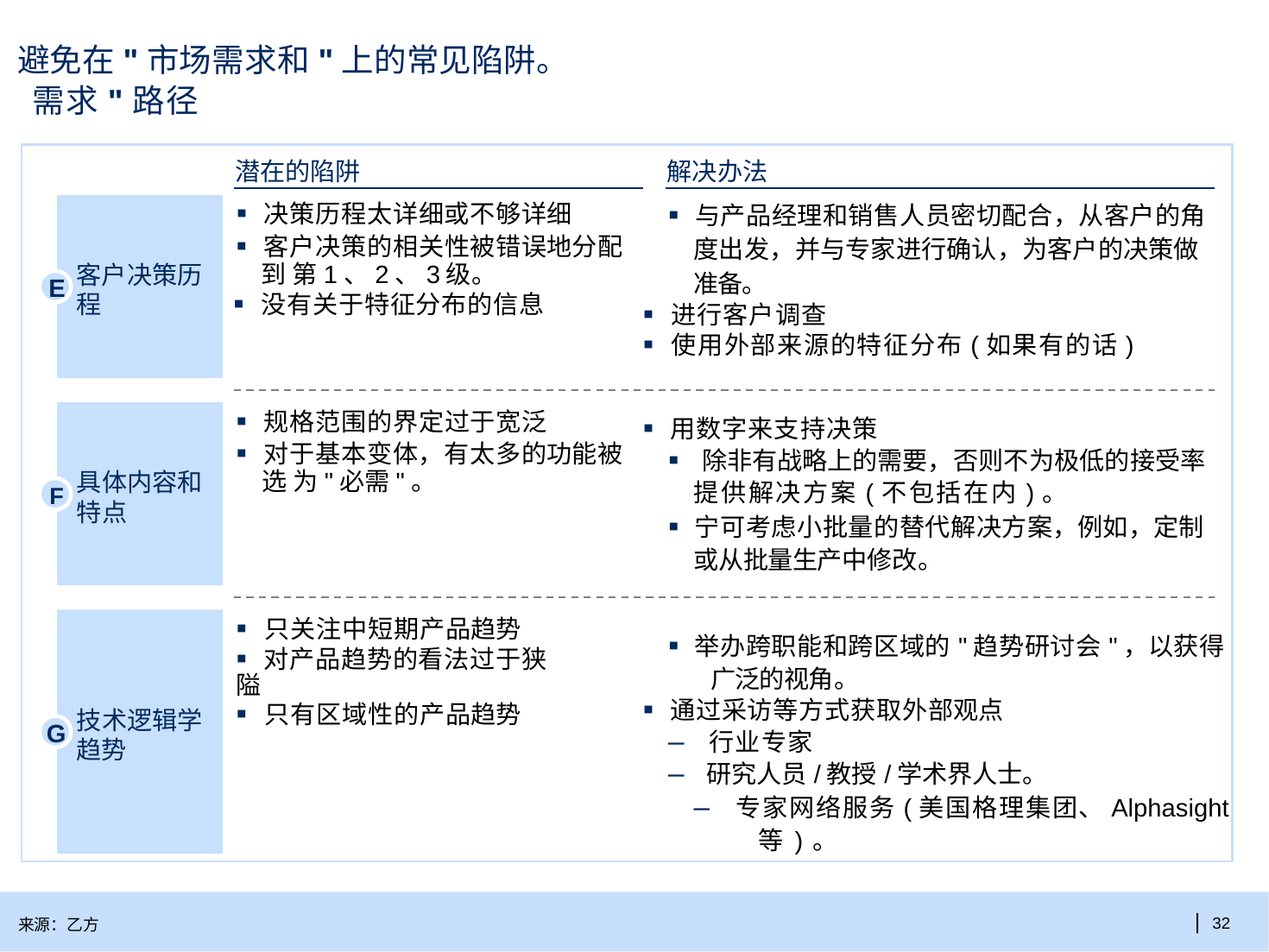

避免在"市场需求和"上的常见陷阱。  需求"路径
| 解决办法 ▪ 与产品经理和销售人员密切配合，从客户的角 度出发，并与专家进行确认，为客户的决策做 准备。 ▪ 进行客户调查 ▪ 使用外部来源的特征分布(如果有的话) ▪ 用数字来支持决策 ▪ 除非有战略上的需要，否则不为极低的接受率 提供解决方案(不包括在内)。 ▪ 宁可考虑小批量的替代解决方案，例如，定制 或从批量生产中修改。 ▪ 举办跨职能和跨区域的"趋势研讨会"，以获得 广泛的视角。 ▪ 通过采访等方式获取外部观点 – 行业专家 – 研究人员/教授/学术界人士。 – 专家网络服务(美国格理集团、Alphasight 等)。 |
| --- |

潜在的陷阱
▪ 决策历程太详细或不够详细
▪ 客户决策的相关性被错误地分配到 第1、2、3级。
▪ 没有关于特征分布的信息

客户决策历 程

E

▪ 规格范围的界定过于宽泛
▪ 对于基本变体，有太多的功能被选 为"必需"。

具体内容和 特点

F

▪ 只关注中短期产品趋势
▪ 对产品趋势的看法过于狭隘
▪ 只有区域性的产品趋势

技术逻辑学 趋势

G

|  32

来源：乙方